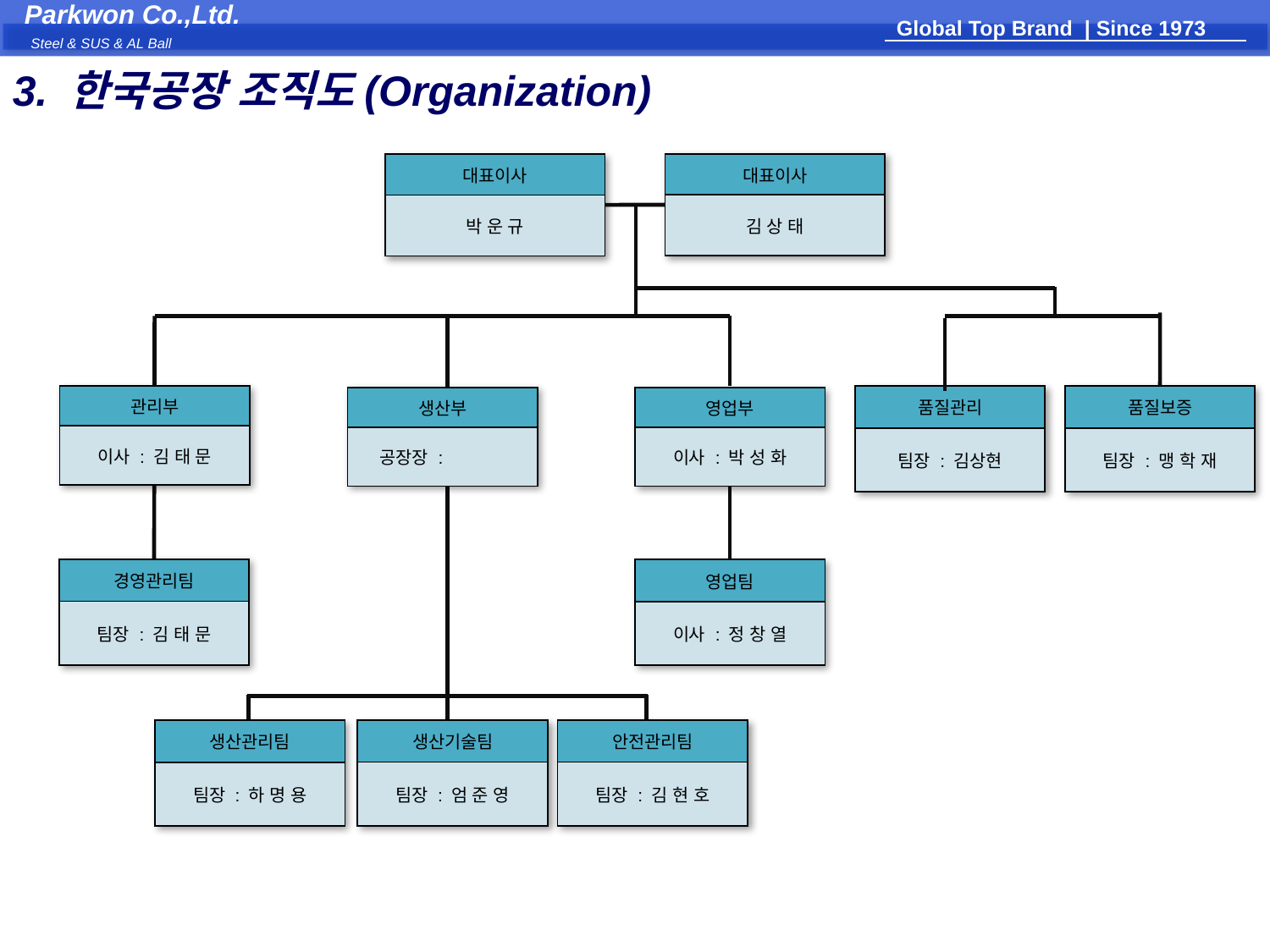

Parkwon Co.,Ltd.
Global Top Brand  | Since 1973

Steel & SUS & AL Ball
3. 한국공장 조직도(Organization)
| 대표이사 |
| --- |
| 김 상 태 |
| 대표이사 |
| --- |
| 박 운 규 |
| 관리부 |
| --- |
| 이사 : 김 태 문 |
| 품질관리 |
| --- |
| 팀장 : 김상현 |
| 품질보증 |
| --- |
| 팀장 : 맹 학 재 |
| 생산부 |
| --- |
| 공장장 : |
| 영업부 |
| --- |
| 이사 : 박 성 화 |
| 경영관리팀 |
| --- |
| 팀장 : 김 태 문 |
| 영업팀 |
| --- |
| 이사 : 정 창 열 |
| 생산기술팀 |
| --- |
| 팀장 : 엄 준 영 |
| 안전관리팀 |
| --- |
| 팀장 : 김 현 호 |
| 생산관리팀 |
| --- |
| 팀장 : 하 명 용 |